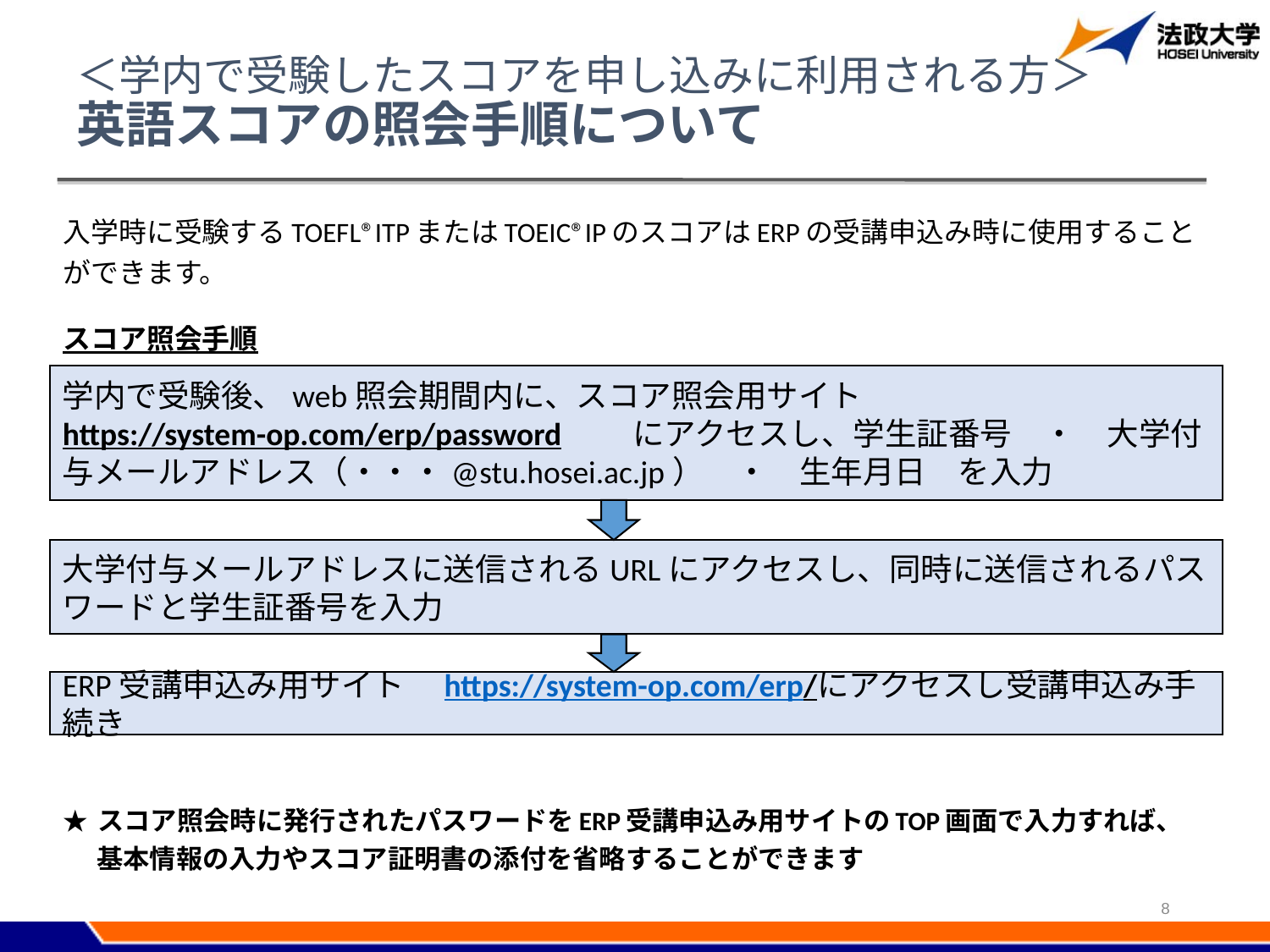

# ＜学内で受験したスコアを申し込みに利用される方＞ 英語スコアの照会手順について
入学時に受験するTOEFL®ITPまたはTOEIC®IPのスコアはERPの受講申込み時に使用することができます。

スコア照会手順

★ スコア照会時に発行されたパスワードをERP受講申込み用サイトのTOP画面で入力すれば、  基本情報の入力やスコア証明書の添付を省略することができます
学内で受験後、web照会期間内に、スコア照会用サイト
https://system-op.com/erp/password　　にアクセスし、学生証番号　・　大学付与メールアドレス（・・・@stu.hosei.ac.jp）　・　生年月日　を入力

大学付与メールアドレスに送信されるURLにアクセスし、同時に送信されるパスワードと学生証番号を入力

ERP受講申込み用サイト　https://system-op.com/erp/にアクセスし受講申込み手続き
8